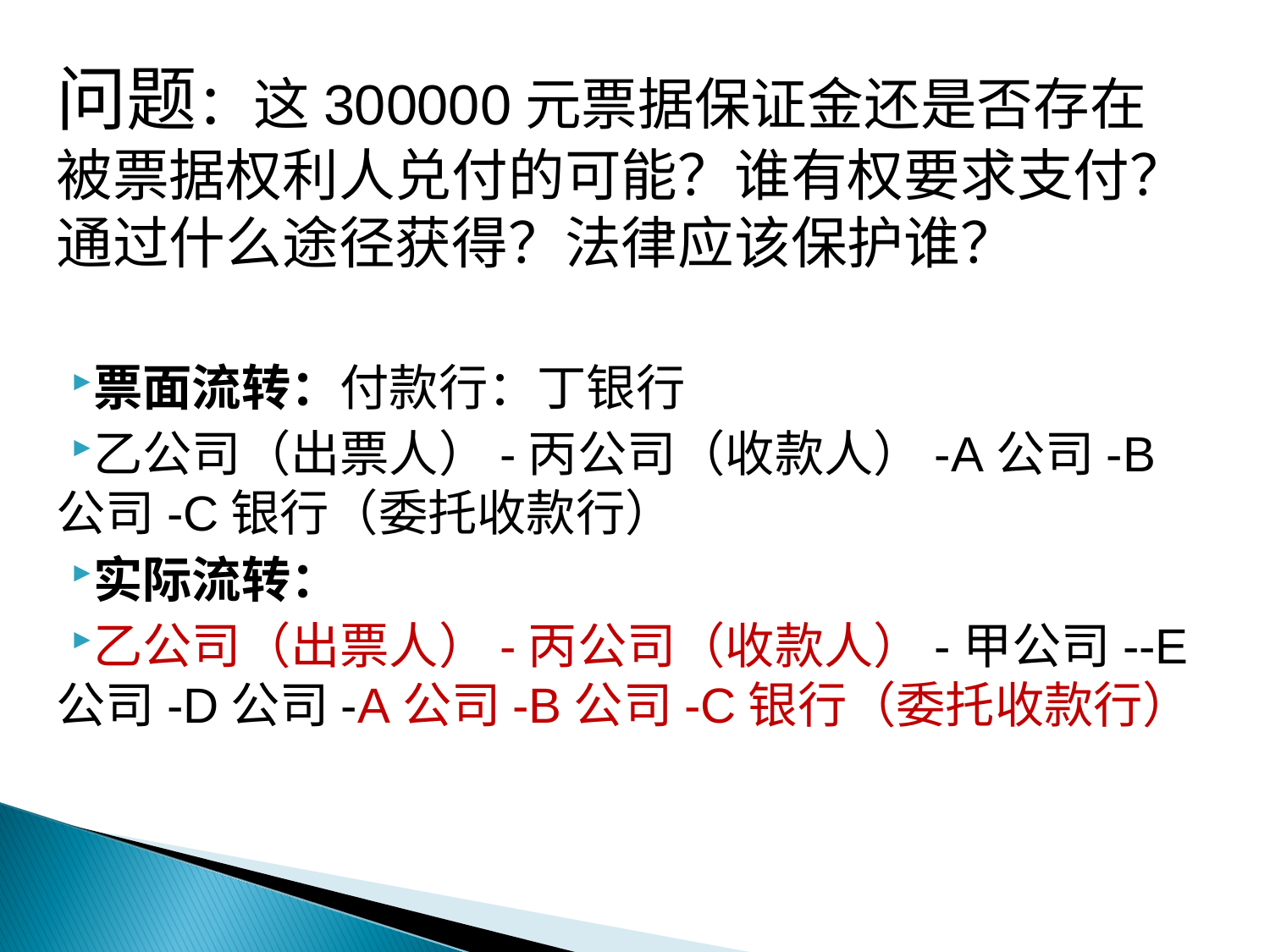

问题：这300000元票据保证金还是否存在被票据权利人兑付的可能？谁有权要求支付？通过什么途径获得？法律应该保护谁？

票面流转：付款行：丁银行
乙公司（出票人）-丙公司（收款人）-A公司-B公司-C银行（委托收款行）
实际流转：
乙公司（出票人）-丙公司（收款人）-甲公司--E公司-D公司-A公司-B公司-C银行（委托收款行）